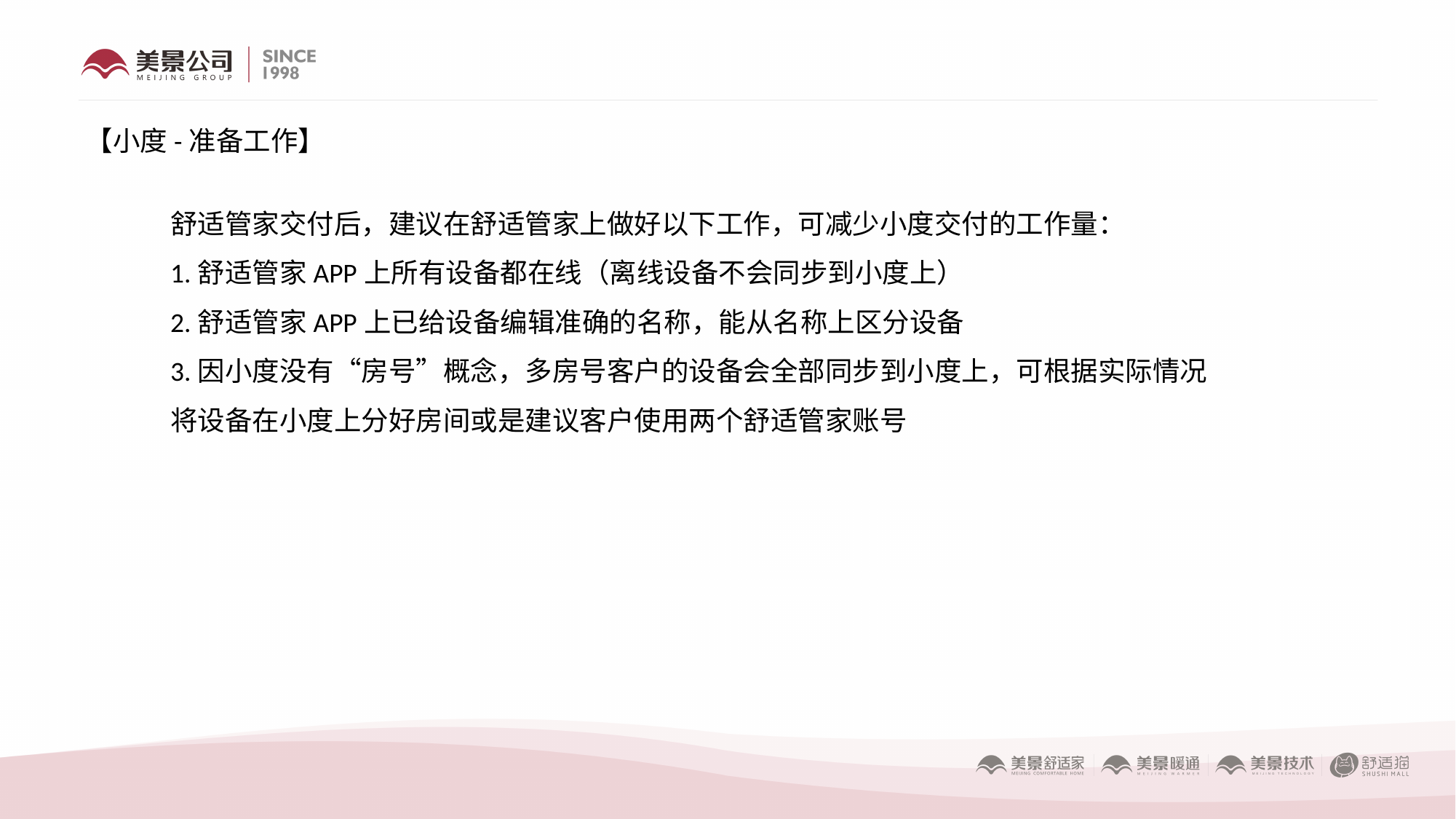

【小度-准备工作】
舒适管家交付后，建议在舒适管家上做好以下工作，可减少小度交付的工作量：
1.舒适管家APP上所有设备都在线（离线设备不会同步到小度上）
2.舒适管家APP上已给设备编辑准确的名称，能从名称上区分设备
3.因小度没有“房号”概念，多房号客户的设备会全部同步到小度上，可根据实际情况将设备在小度上分好房间或是建议客户使用两个舒适管家账号